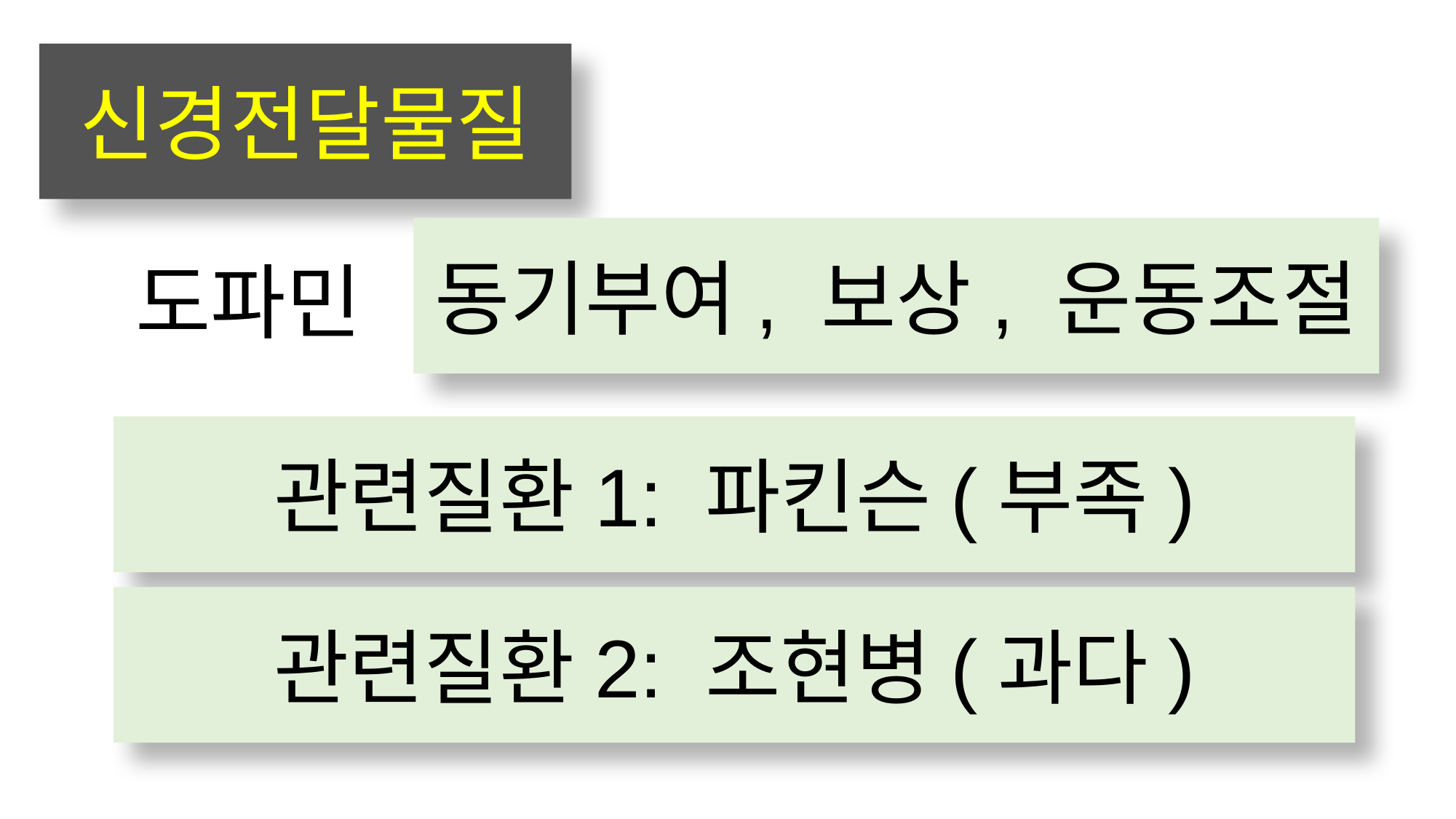

신경전달물질
#

동기부여, 보상, 운동조절
도파민
관련질환1: 파킨슨(부족)
관련질환2: 조현병(과다)